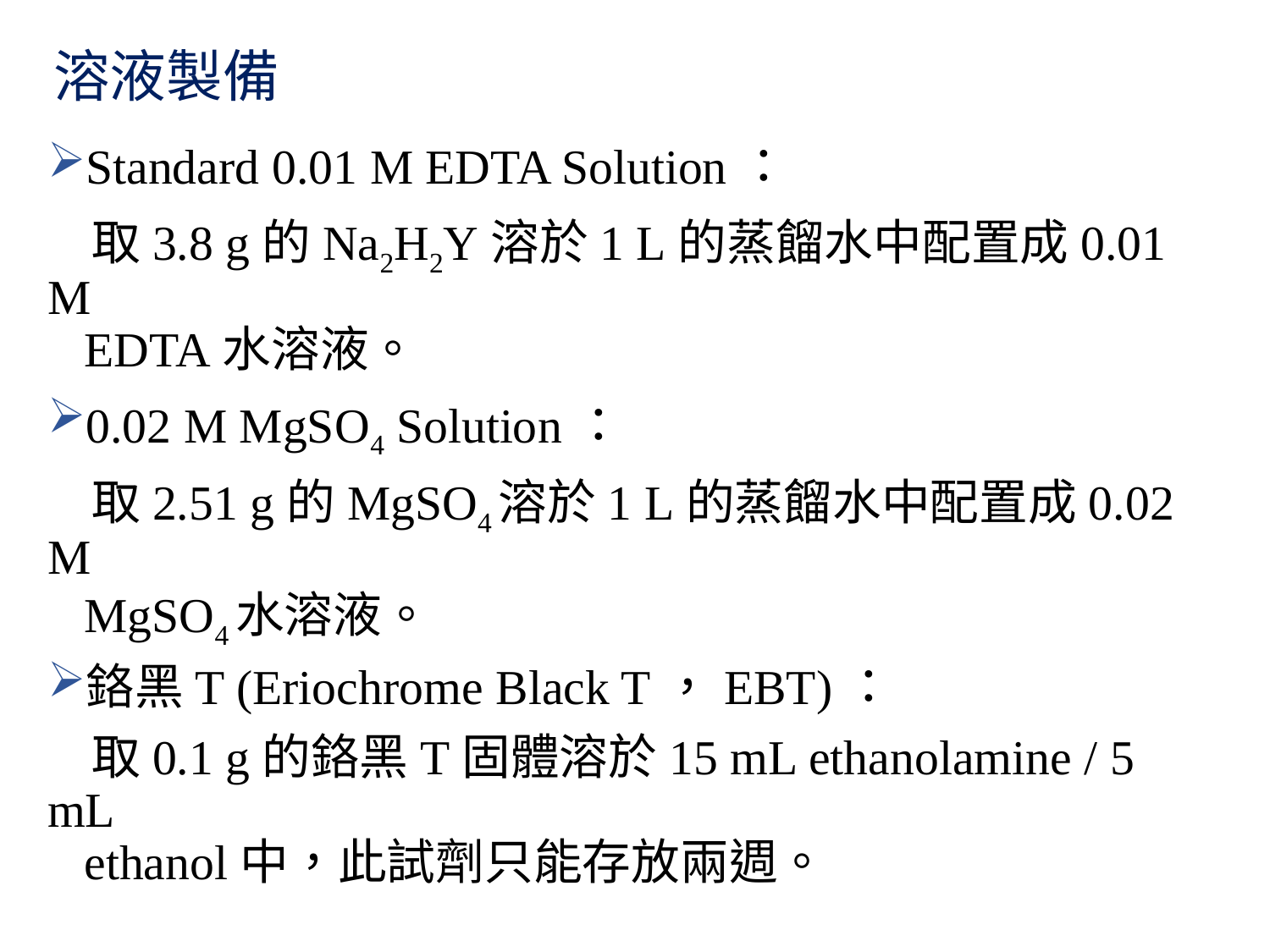

溶液製備
Standard 0.01 M EDTA Solution：
   取3.8 g的Na2H2Y溶於1 L的蒸餾水中配置成0.01 M
   EDTA水溶液。
0.02 M MgSO4 Solution：
   取2.51 g的MgSO4溶於1 L的蒸餾水中配置成0.02 M
   MgSO4水溶液。
鉻黑T (Eriochrome Black T，EBT)：
   取0.1 g的鉻黑T固體溶於15 mL ethanolamine / 5 mL
   ethanol中，此試劑只能存放兩週。